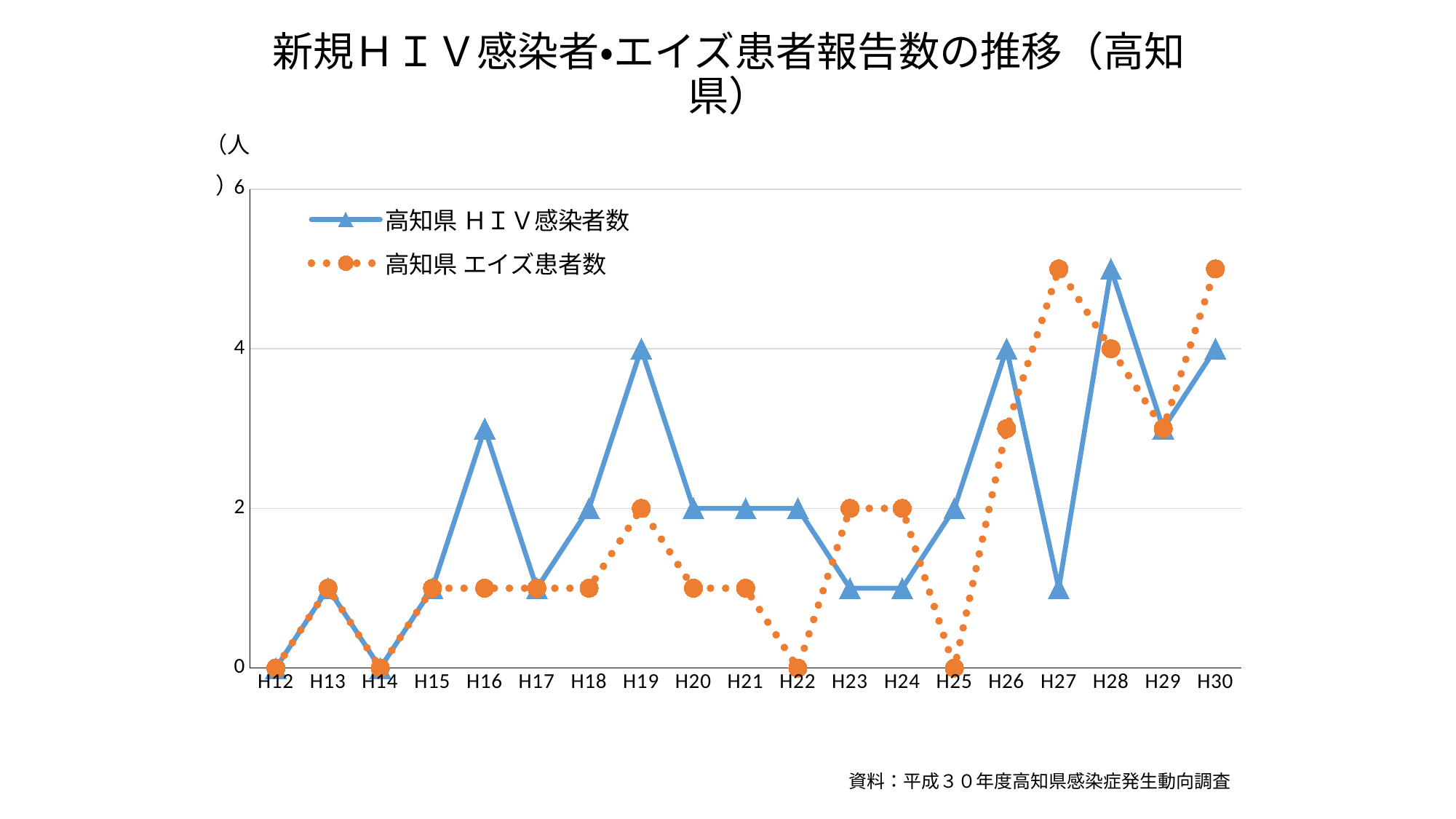

# 新規ＨＩＶ感染者・エイズ患者報告数の推移（高知県）
（人）

### Chart

| Category | 高知県 | 高知県 |
|---|---|---|
| H12 | 0.0 | 0.0 |
| H13 | 1.0 | 1.0 |
| H14 | 0.0 | 0.0 |
| H15 | 1.0 | 1.0 |
| H16 | 3.0 | 1.0 |
| H17 | 1.0 | 1.0 |
| H18 | 2.0 | 1.0 |
| H19 | 4.0 | 2.0 |
| H20 | 2.0 | 1.0 |
| H21 | 2.0 | 1.0 |
| H22 | 2.0 | 0.0 |
| H23 | 1.0 | 2.0 |
| H24 | 1.0 | 2.0 |
| H25 | 2.0 | 0.0 |
| H26 | 4.0 | 3.0 |
| H27 | 1.0 | 5.0 |
| H28 | 5.0 | 4.0 |
| H29 | 3.0 | 3.0 |
| H30 | 4.0 | 5.0 |
資料：平成３０年度高知県感染症発生動向調査